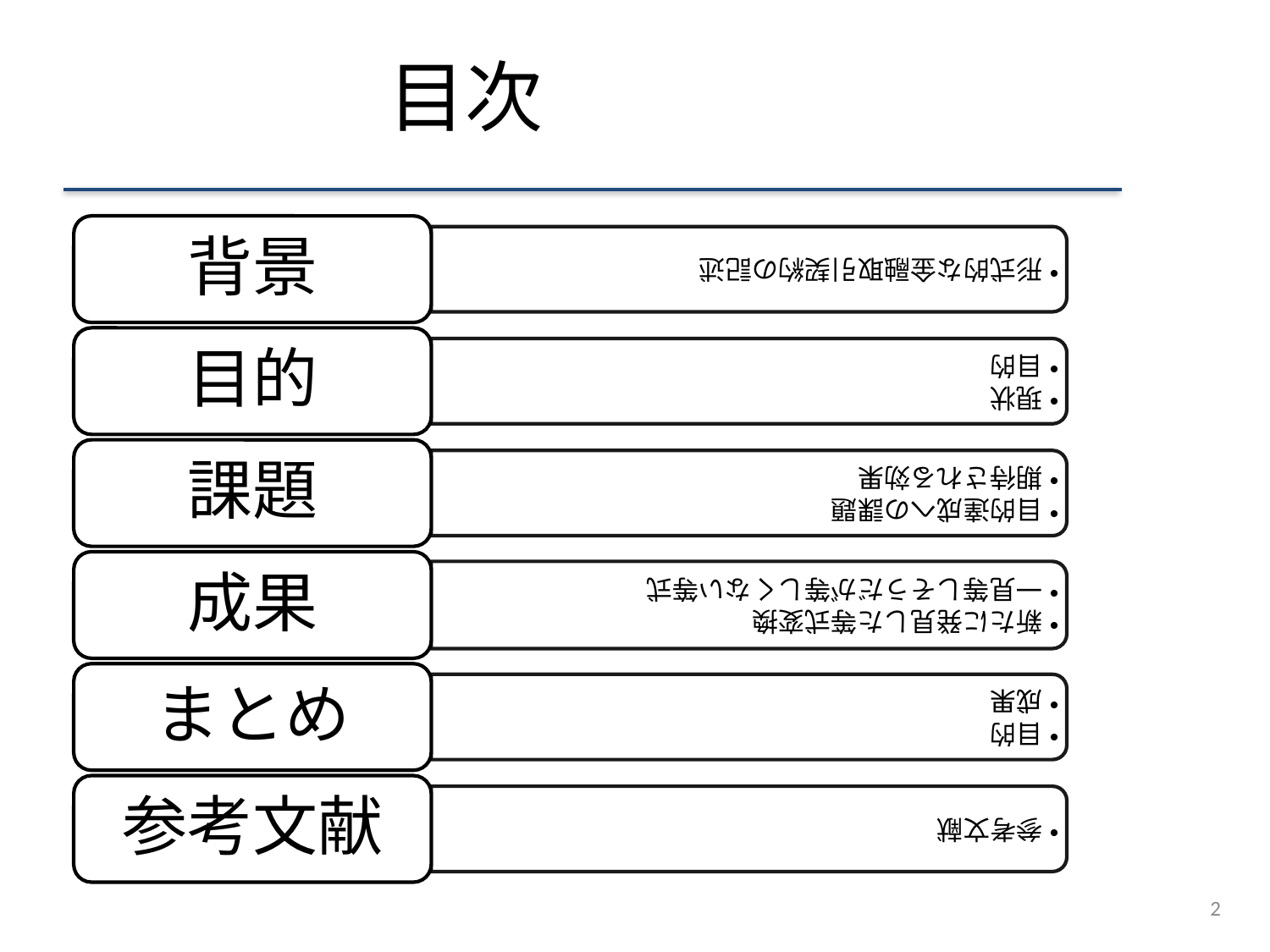

# 目次
形式的な金融取引契約の記述
背景
現状
目的
目的
目的達成への課題
期待される効果
課題
新たに発見した等式変換
一見等しそうだが等しくない等式
成果
目的
成果
まとめ
参考文献
参考文献
2